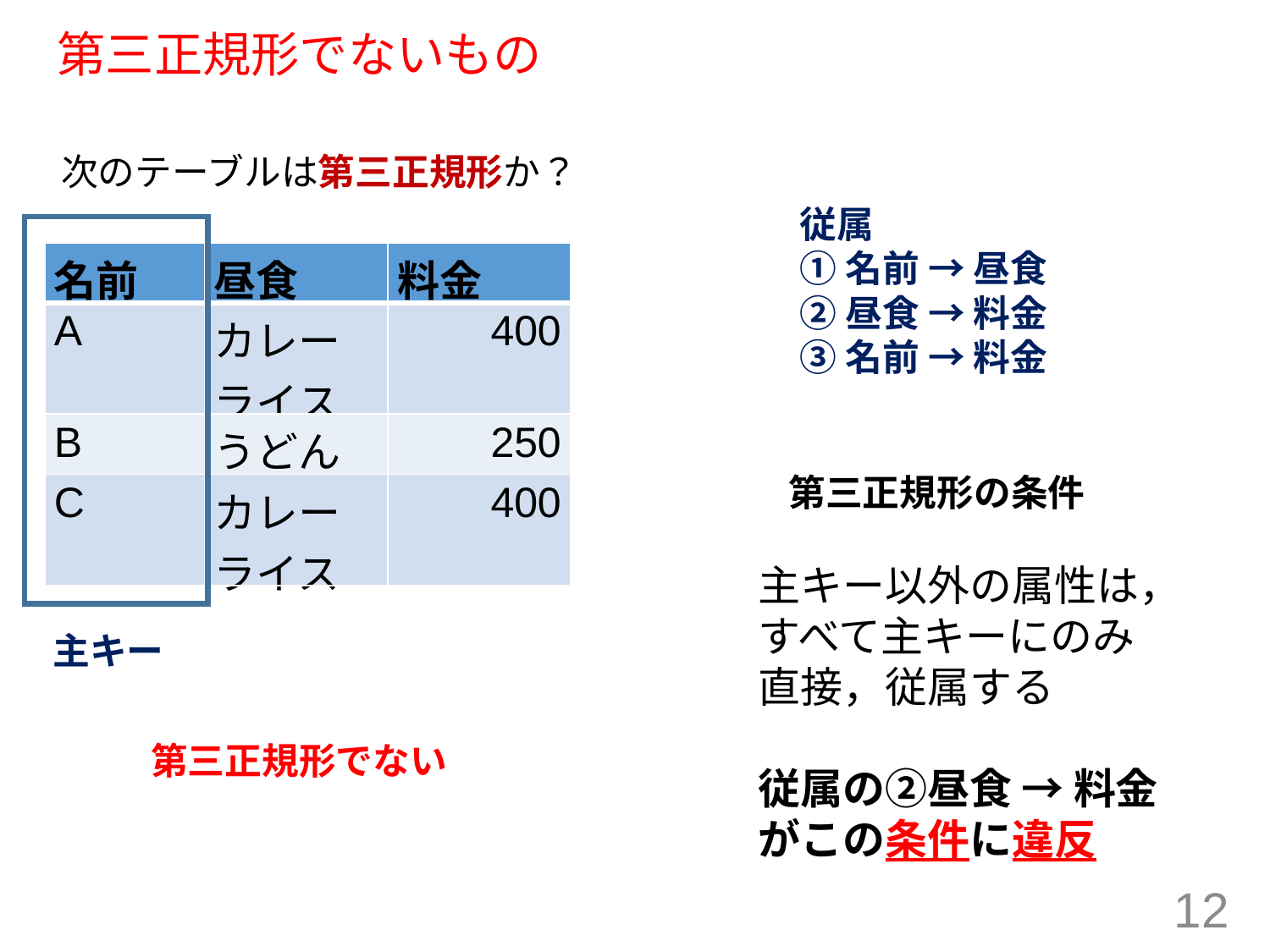

# 第三正規形でないもの
次のテーブルは第三正規形か？
従属
①名前 → 昼食
②昼食 → 料金
③名前 → 料金

| 名前 | 昼食 | 料金 |
| --- | --- | --- |
| A | カレーライス | 400 |
| B | うどん | 250 |
| C | カレーライス | 400 |
第三正規形の条件
主キー以外の属性は，すべて主キーにのみ直接，従属する

従属の②昼食 → 料金がこの条件に違反
主キー
第三正規形でない
12